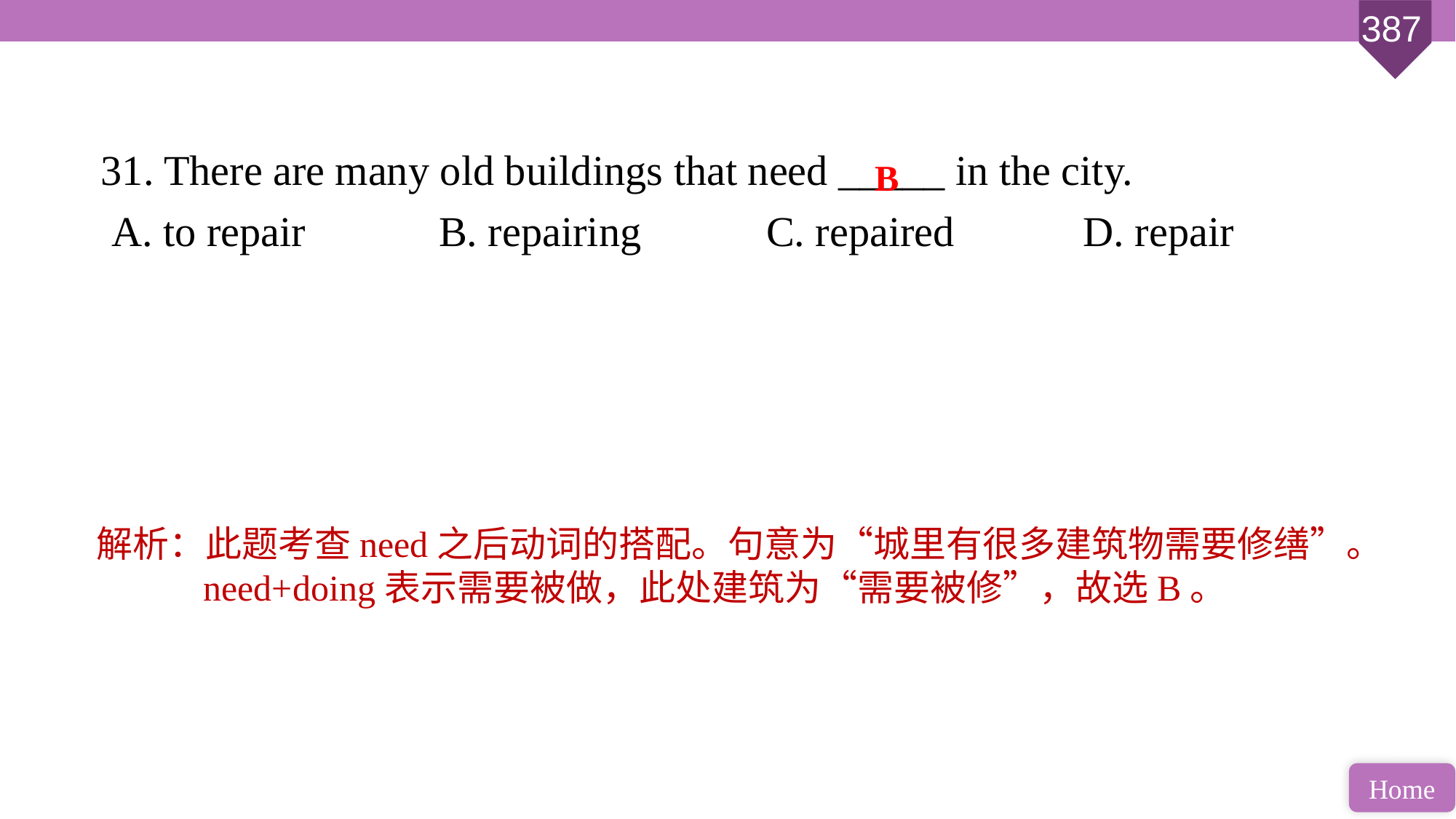

31. There are many old buildings that need _____ in the city.
 A. to repair		 B. repairing		 C. repaired 		D. repair
B
解析：此题考查need之后动词的搭配。句意为“城里有很多建筑物需要修缮”。need+doing表示需要被做，此处建筑为“需要被修”，故选B。